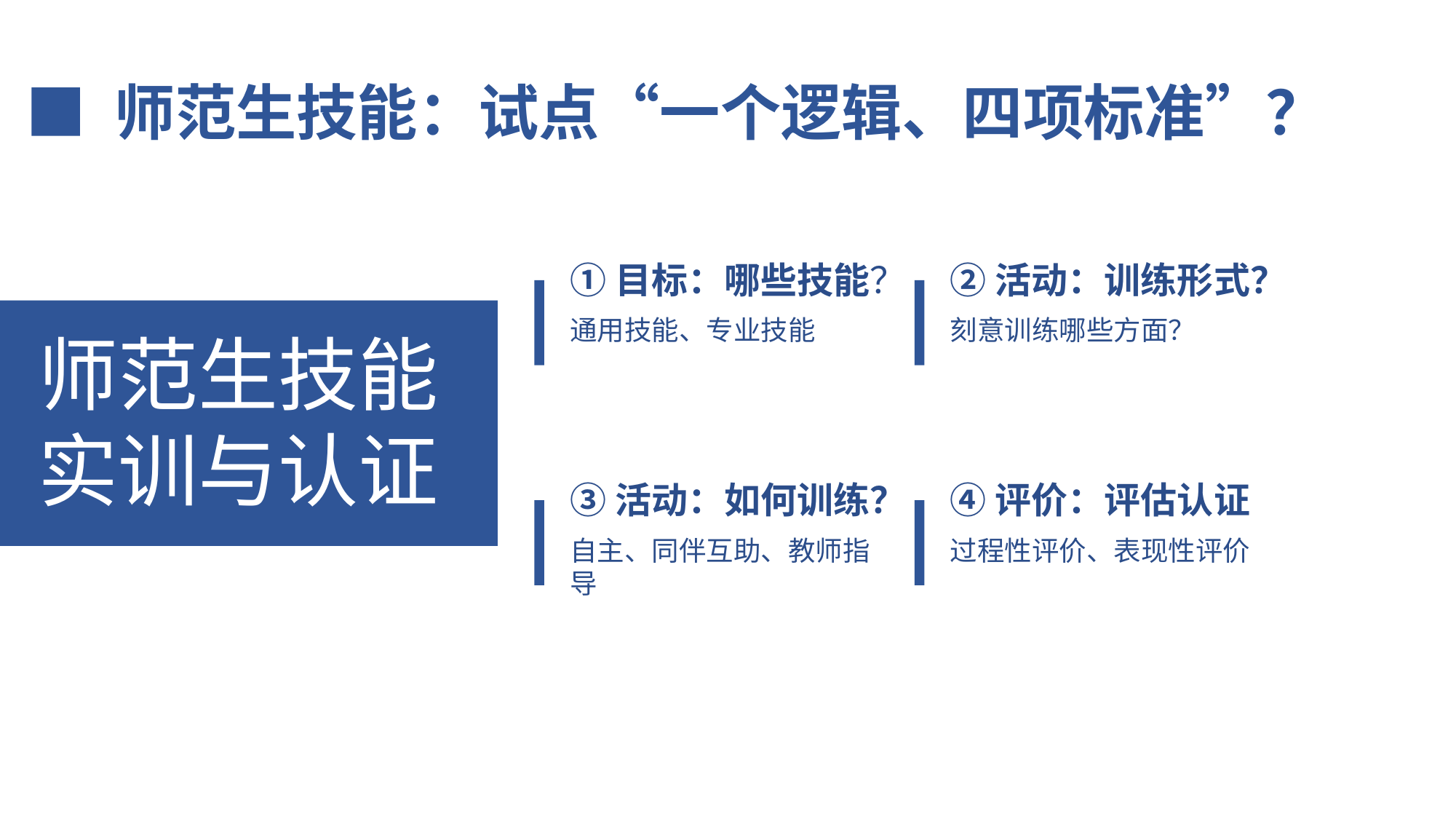

■ 师范生技能：试点“一个逻辑、四项标准”？
①目标：哪些技能？
②活动：训练形式？

通用技能、专业技能
刻意训练哪些方面？
师范生技能
实训与认证
③活动：如何训练？
④评价：评估认证

自主、同伴互助、教师指导
过程性评价、表现性评价